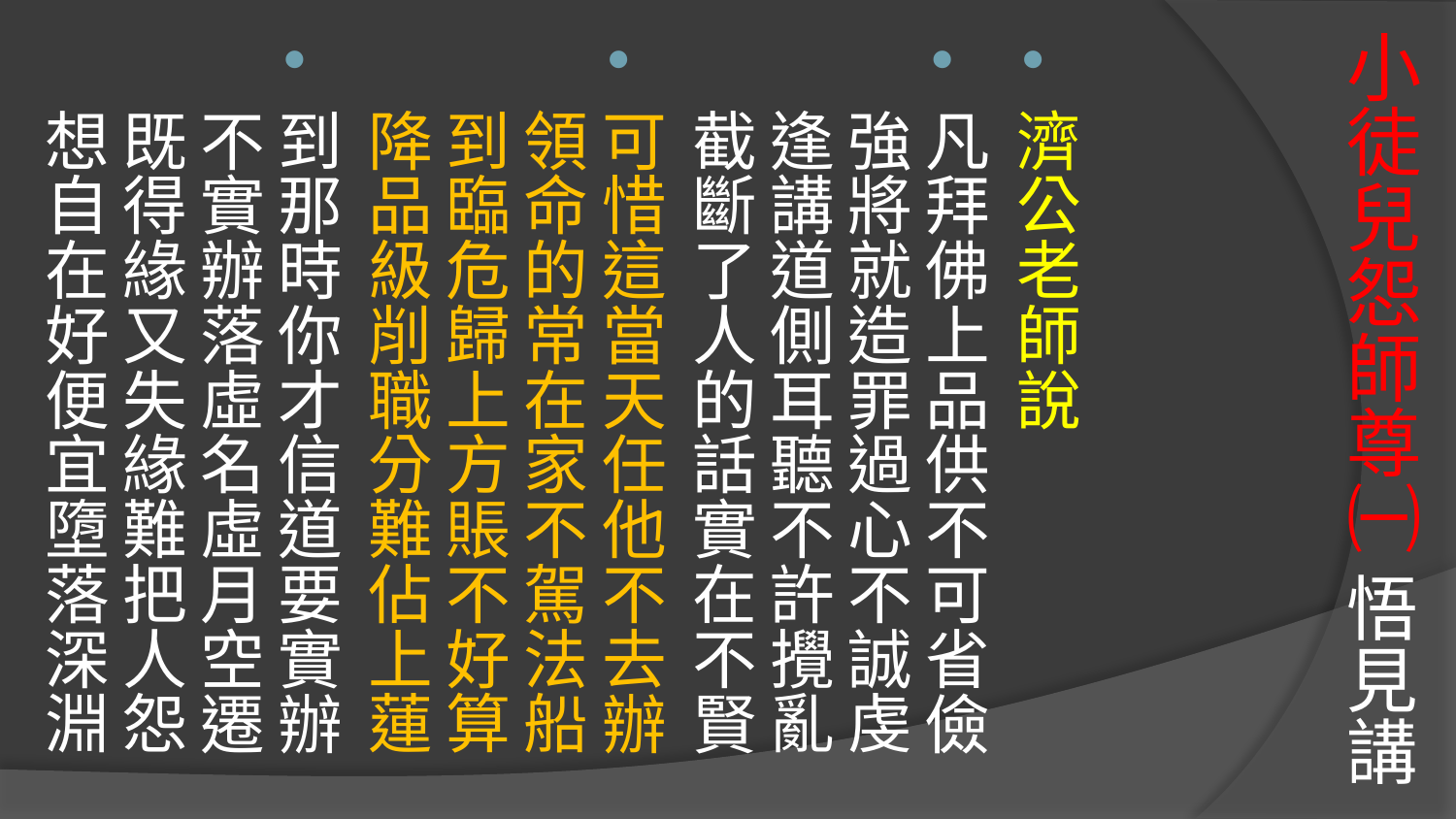

# 小徒兒怨師尊㈠ 悟見講
濟公老師說
凡拜佛上品供不可省儉
強將就造罪過心不誠虔
逢講道側耳聽不許攪亂
截斷了人的話實在不賢
可惜這當天任他不去辦
領命的常在家不駕法船
到臨危歸上方賬不好算
降品級削職分難佔上蓮
到那時你才信道要實辦
不實辦落虛名虛月空遷
既得緣又失緣難把人怨
想自在好便宜墮落深淵